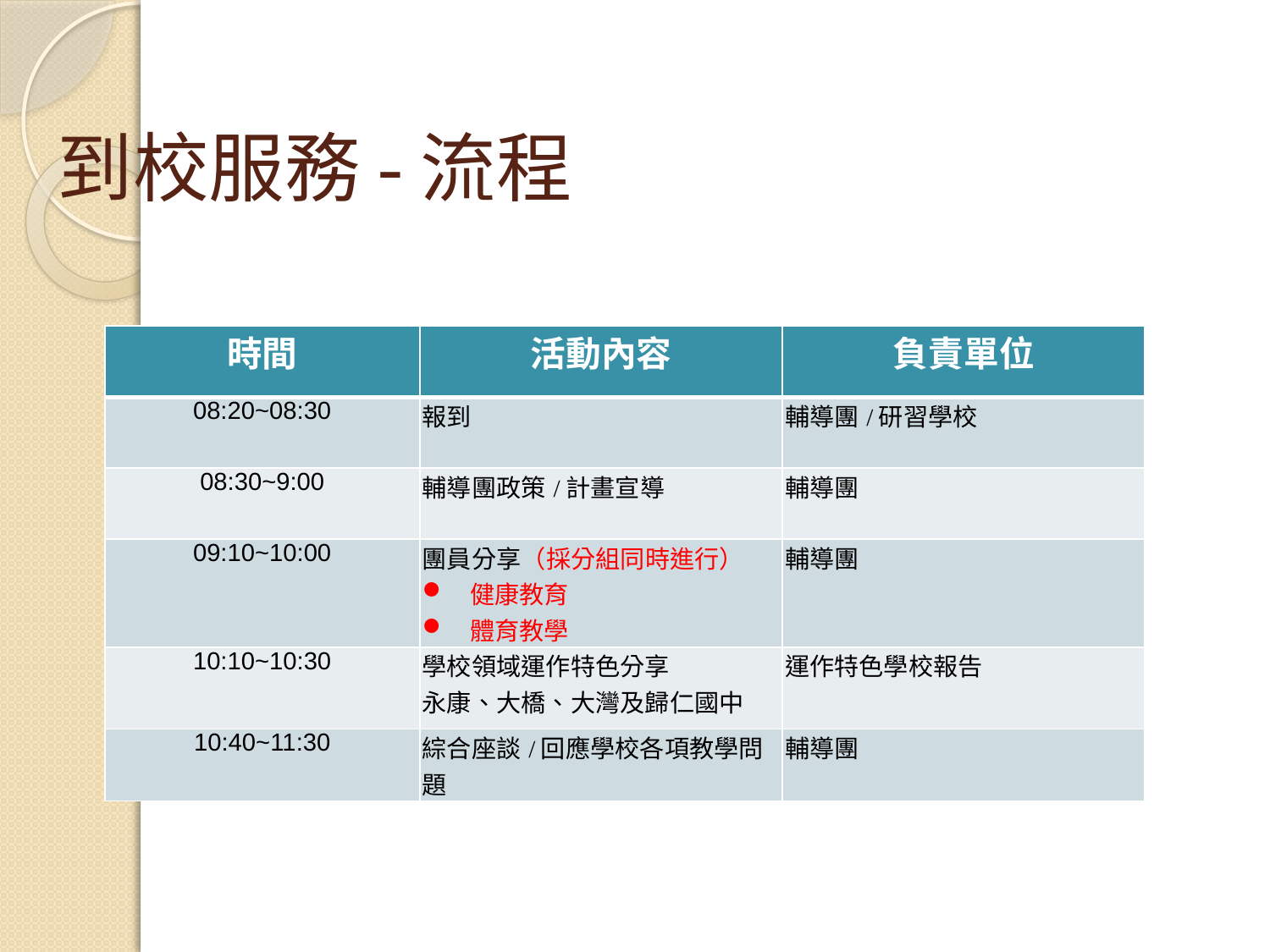

# 到校服務-流程
| 時間 | 活動內容 | 負責單位 |
| --- | --- | --- |
| 08:20~08:30 | 報到 | 輔導團/研習學校 |
| 08:30~9:00 | 輔導團政策/計畫宣導 | 輔導團 |
| 09:10~10:00 | 團員分享（採分組同時進行） 健康教育 體育教學 | 輔導團 |
| 10:10~10:30 | 學校領域運作特色分享 永康、大橋、大灣及歸仁國中 | 運作特色學校報告 |
| 10:40~11:30 | 綜合座談/回應學校各項教學問題 | 輔導團 |